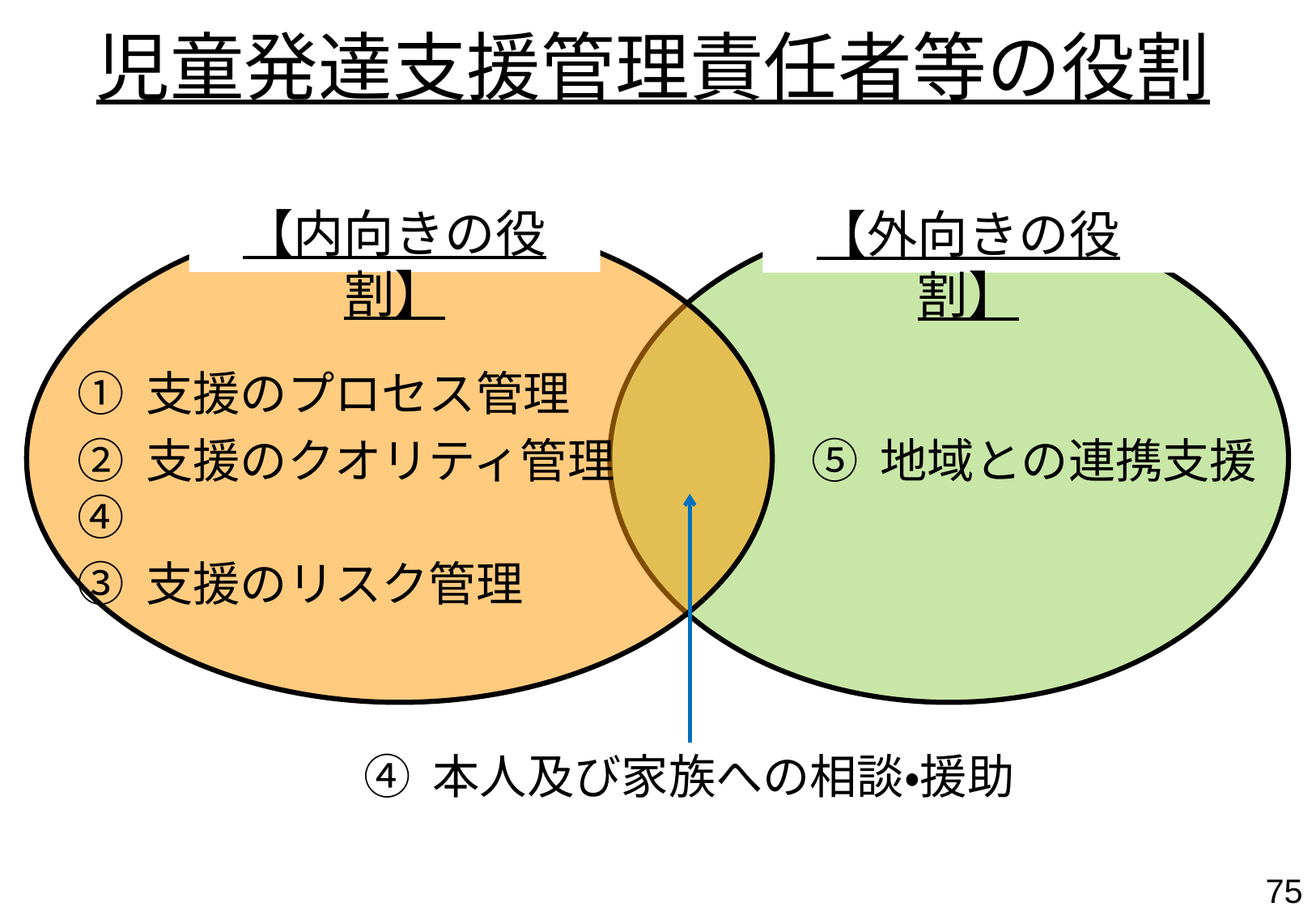

# 児童発達支援管理責任者等の役割
【内向きの役割】
【外向きの役割】

① 支援のプロセス管理
② 支援のクオリティ管理　　　 ④
③ 支援のリスク管理
⑤ 地域との連携支援
④ 本人及び家族への相談・援助
75